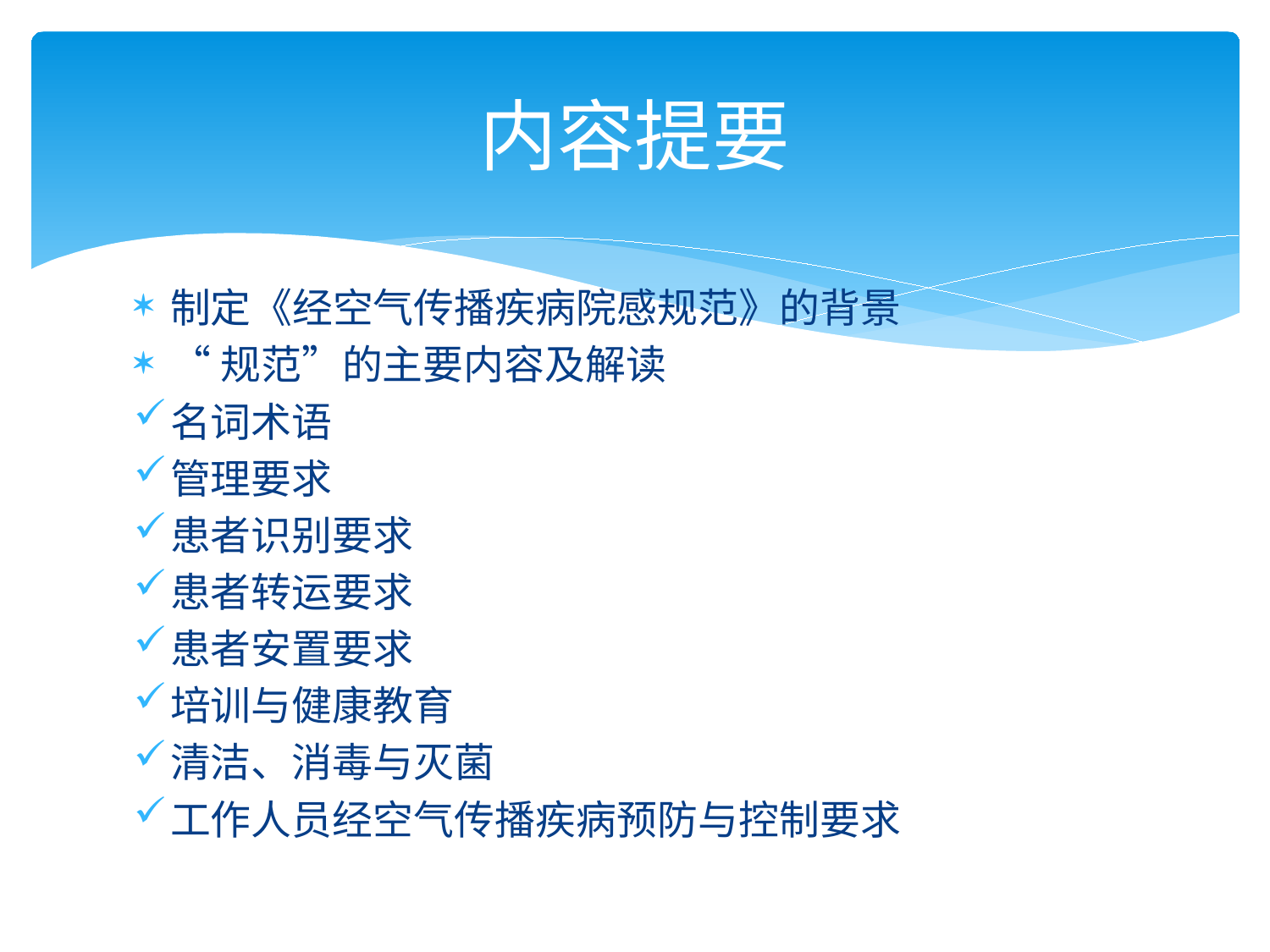

# 内容提要
制定《经空气传播疾病院感规范》的背景
“规范”的主要内容及解读
名词术语
管理要求
患者识别要求
患者转运要求
患者安置要求
培训与健康教育
清洁、消毒与灭菌
工作人员经空气传播疾病预防与控制要求